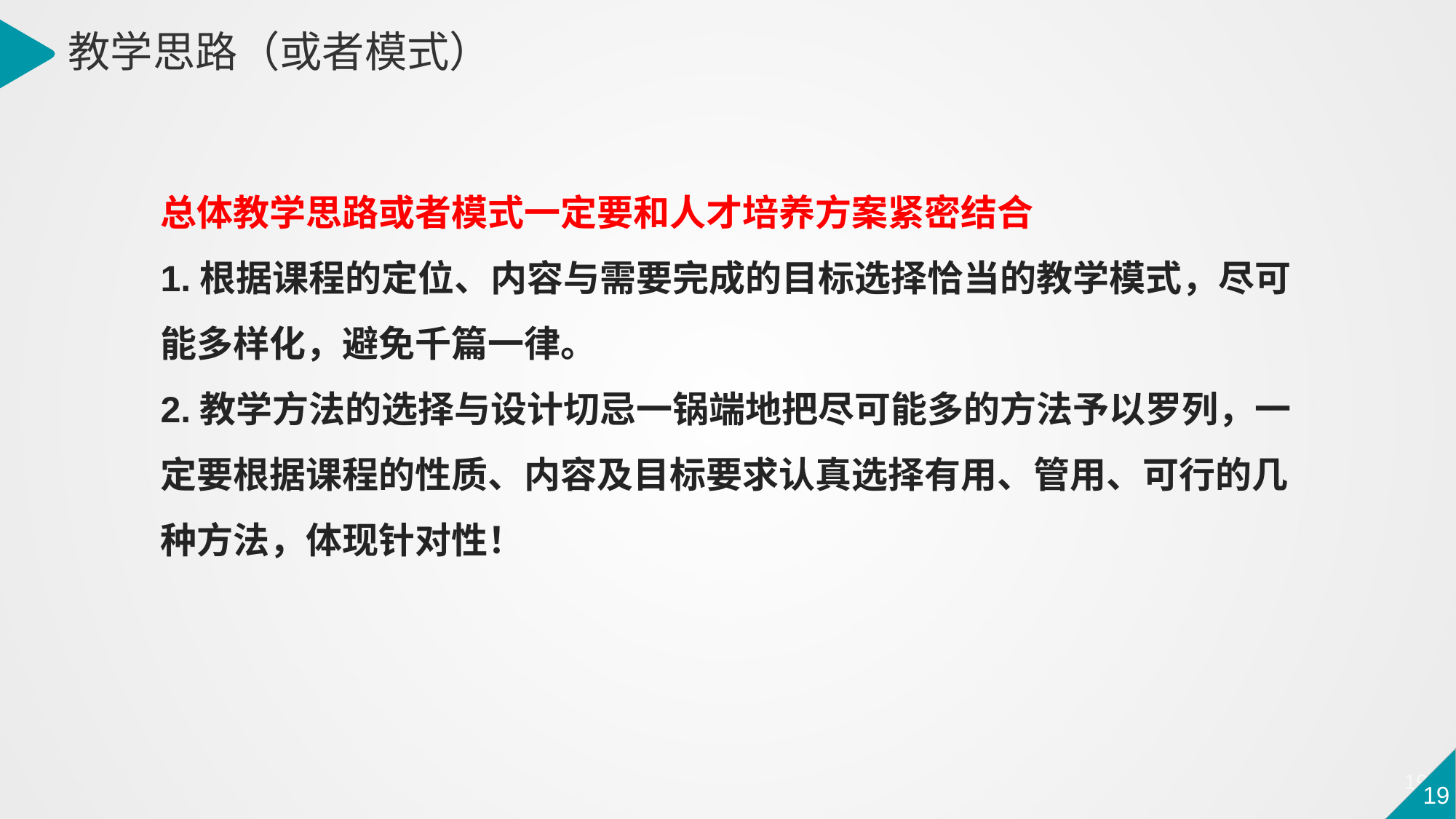

教学思路（或者模式）
总体教学思路或者模式一定要和人才培养方案紧密结合
1.根据课程的定位、内容与需要完成的目标选择恰当的教学模式，尽可能多样化，避免千篇一律。
2.教学方法的选择与设计切忌一锅端地把尽可能多的方法予以罗列，一定要根据课程的性质、内容及目标要求认真选择有用、管用、可行的几种方法，体现针对性！